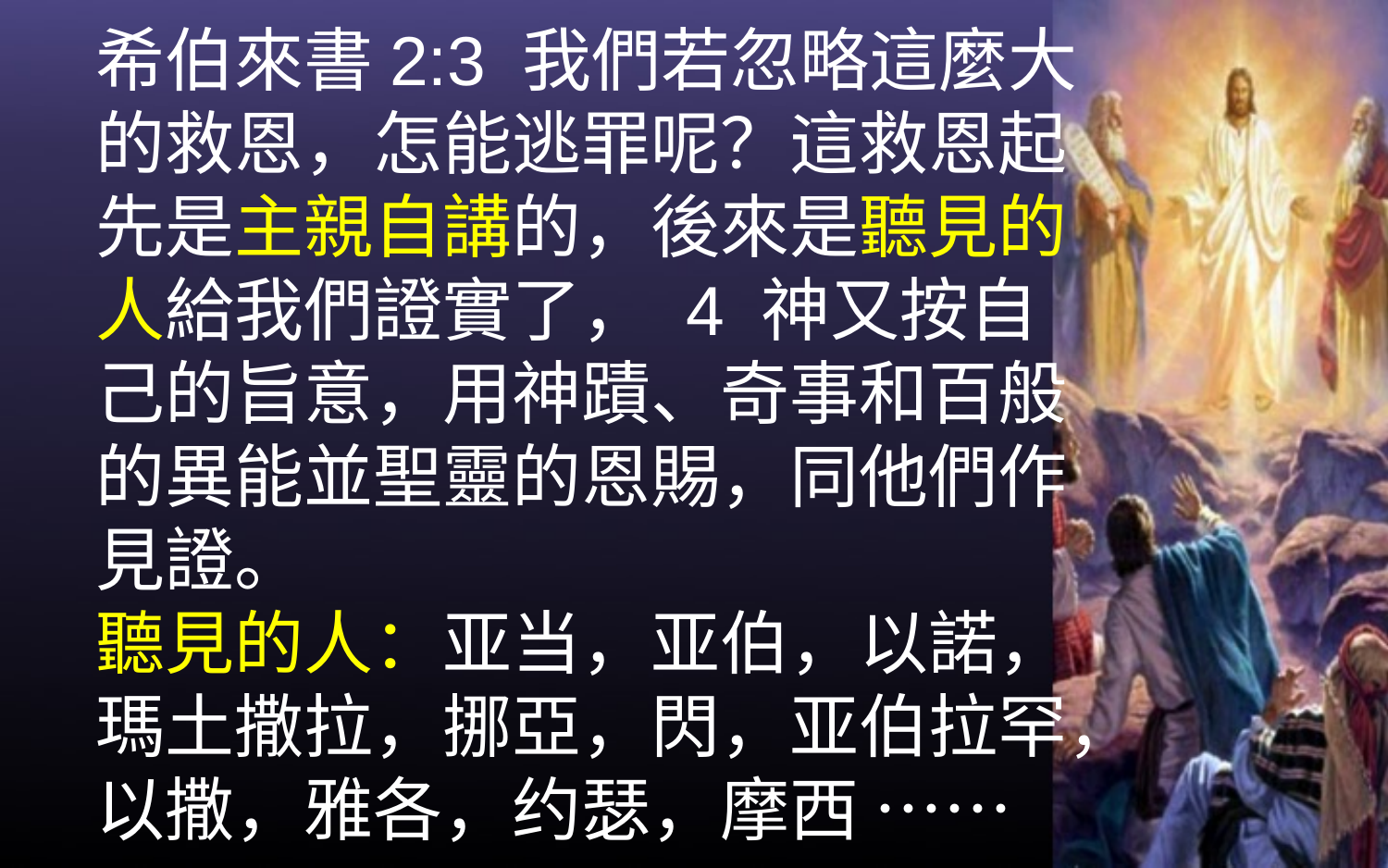

希伯來書2:3 我們若忽略這麼大的救恩，怎能逃罪呢？這救恩起先是主親自講的，後來是聽見的人給我們證實了， 4 神又按自己的旨意，用神蹟、奇事和百般的異能並聖靈的恩賜，同他們作見證。
聽見的人：亚当，亚伯，以諾，瑪土撒拉，挪亞，閃，亚伯拉罕，以撒，雅各，约瑟，摩西 ……